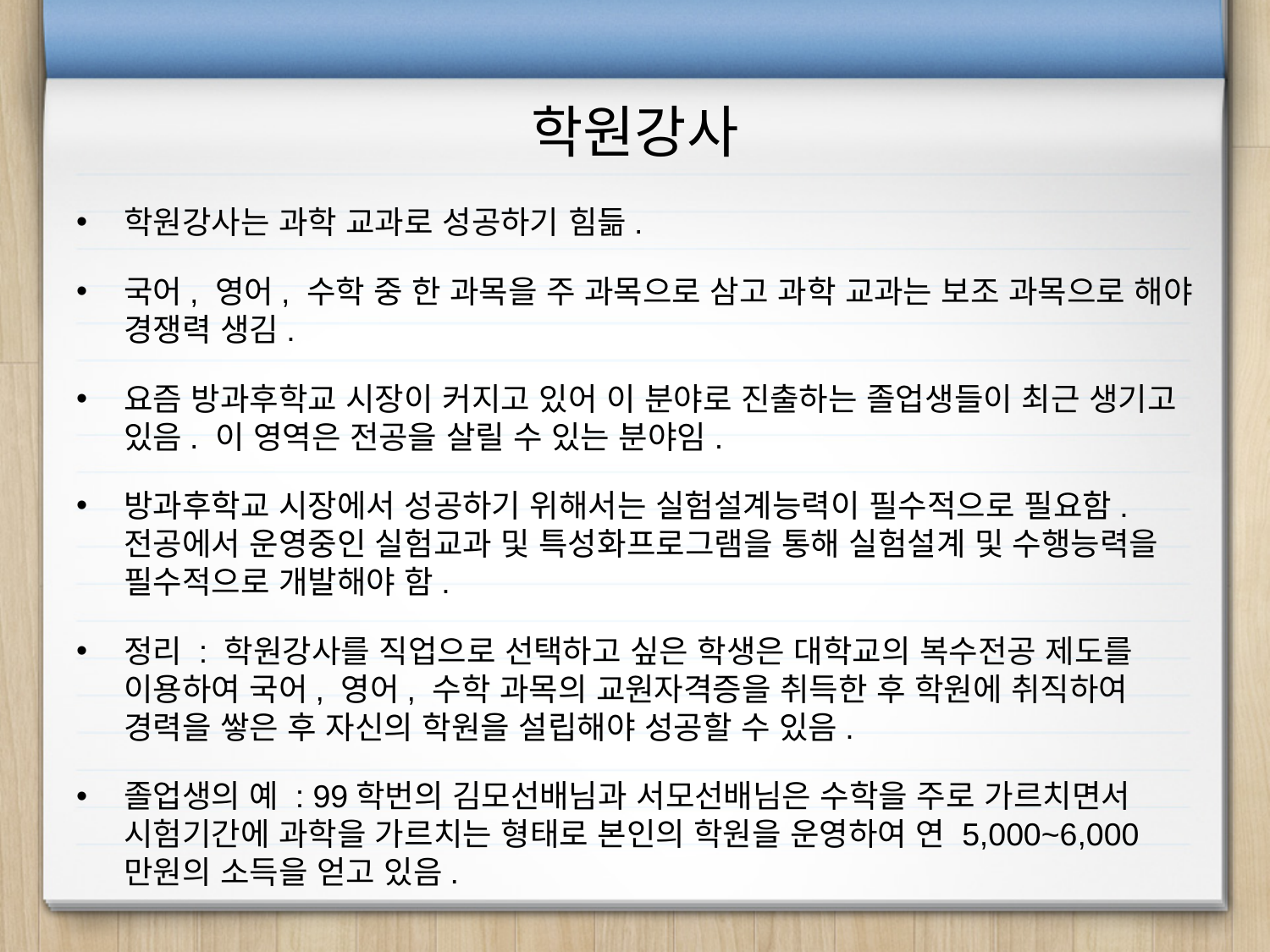

# 학원강사
학원강사는 과학 교과로 성공하기 힘듦.

국어, 영어, 수학 중 한 과목을 주 과목으로 삼고 과학 교과는 보조 과목으로 해야 경쟁력 생김.

요즘 방과후학교 시장이 커지고 있어 이 분야로 진출하는 졸업생들이 최근 생기고 있음. 이 영역은 전공을 살릴 수 있는 분야임.

방과후학교 시장에서 성공하기 위해서는 실험설계능력이 필수적으로 필요함. 전공에서 운영중인 실험교과 및 특성화프로그램을 통해 실험설계 및 수행능력을 필수적으로 개발해야 함.

정리 : 학원강사를 직업으로 선택하고 싶은 학생은 대학교의 복수전공 제도를 이용하여 국어, 영어, 수학 과목의 교원자격증을 취득한 후 학원에 취직하여 경력을 쌓은 후 자신의 학원을 설립해야 성공할 수 있음.

졸업생의 예 : 99학번의 김모선배님과 서모선배님은 수학을 주로 가르치면서 시험기간에 과학을 가르치는 형태로 본인의 학원을 운영하여 연 5,000~6,000만원의 소득을 얻고 있음.